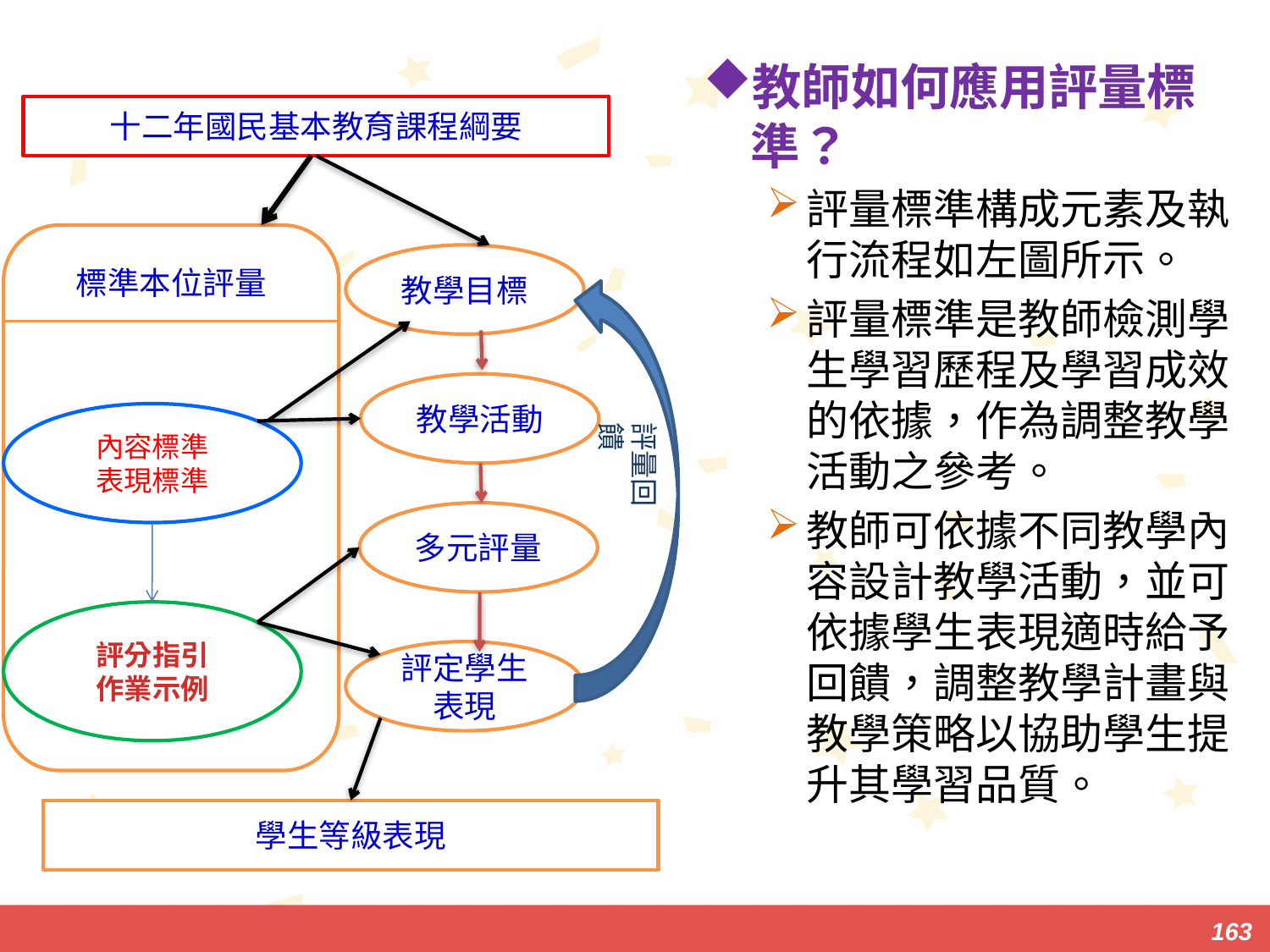

教師如何應用評量標準？
評量標準構成元素及執行流程如左圖所示。
評量標準是教師檢測學生學習歷程及學習成效的依據，作為調整教學活動之參考。
教師可依據不同教學內容設計教學活動，並可依據學生表現適時給予回饋，調整教學計畫與教學策略以協助學生提升其學習品質。

十二年國民基本教育課程綱要

教學目標
教學活動
內容標準
表現標準

多元評量
評分指引
作業示例
評定學生表現
學生等級表現
標準本位評量
評量回饋
163